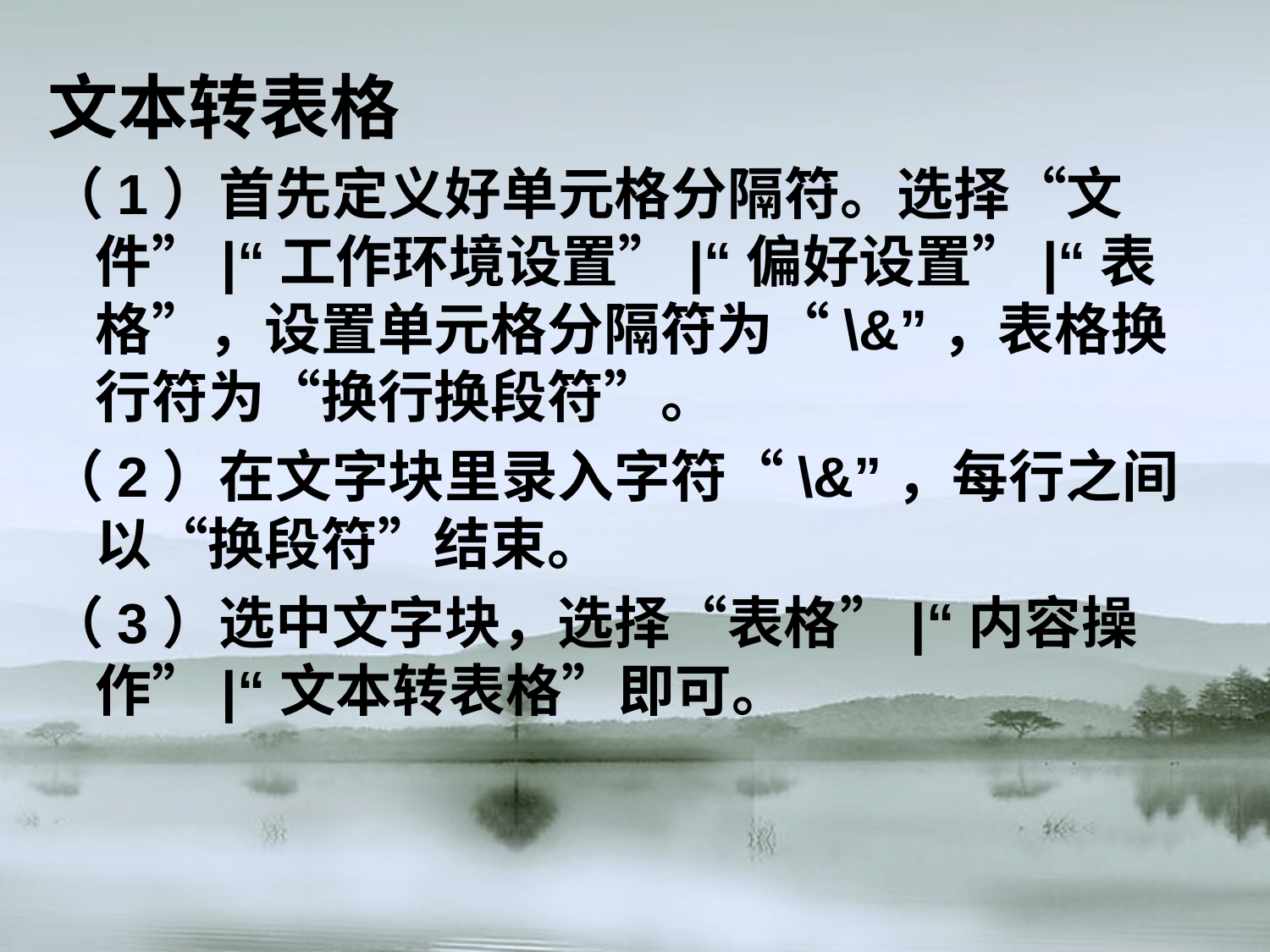

文本转表格
（1）首先定义好单元格分隔符。选择“文件”|“工作环境设置”|“偏好设置”|“表格”，设置单元格分隔符为“\&”，表格换行符为“换行换段符”。
（2）在文字块里录入字符“\&”，每行之间以“换段符”结束。
（3）选中文字块，选择“表格”|“内容操作”|“文本转表格”即可。